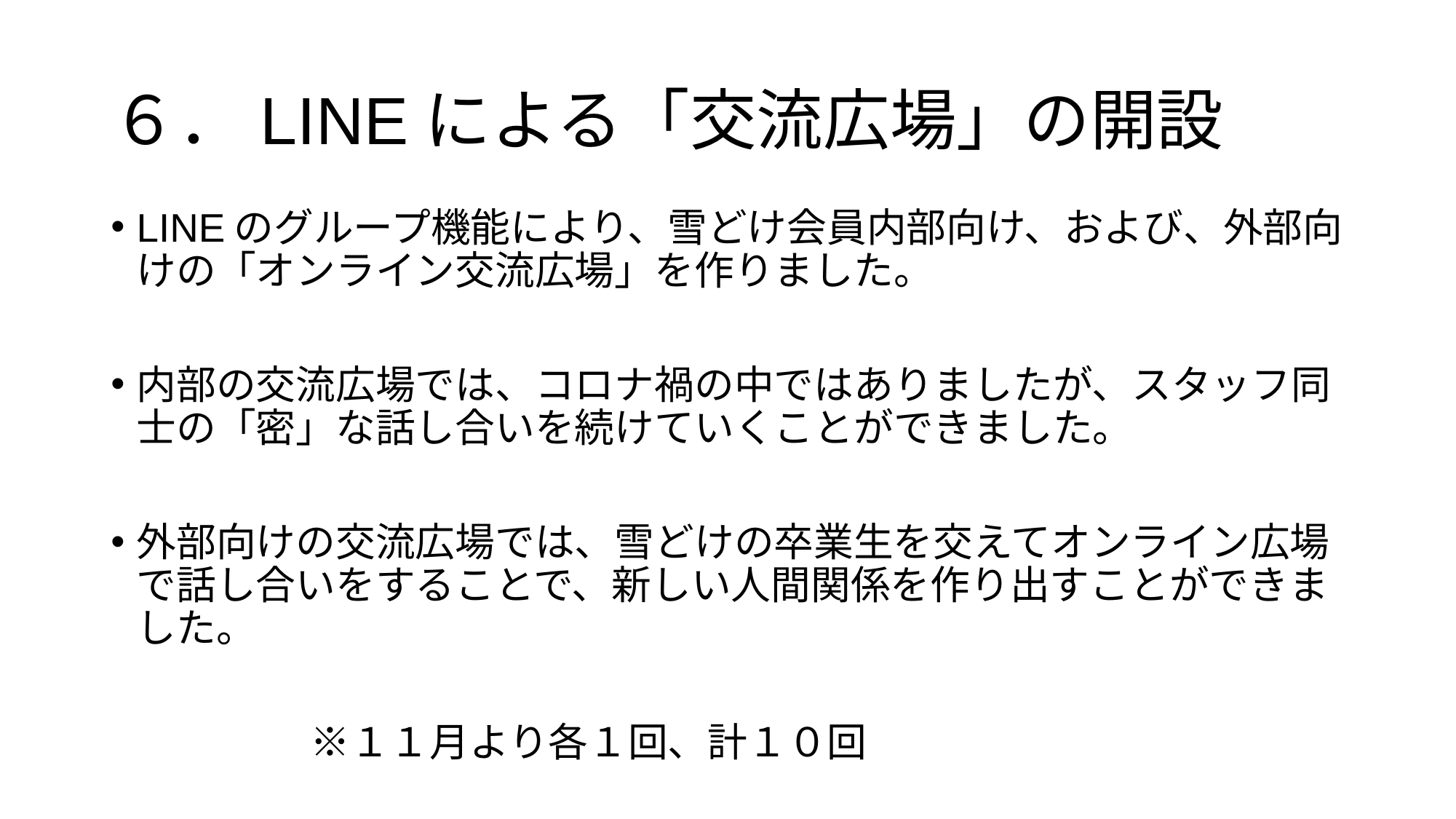

# ６．LINEによる「交流広場」の開設
LINEのグループ機能により、雪どけ会員内部向け、および、外部向けの「オンライン交流広場」を作りました。

内部の交流広場では、コロナ禍の中ではありましたが、スタッフ同士の「密」な話し合いを続けていくことができました。

外部向けの交流広場では、雪どけの卒業生を交えてオンライン広場で話し合いをすることで、新しい人間関係を作り出すことができました。

　　　　　※１１月より各１回、計１０回